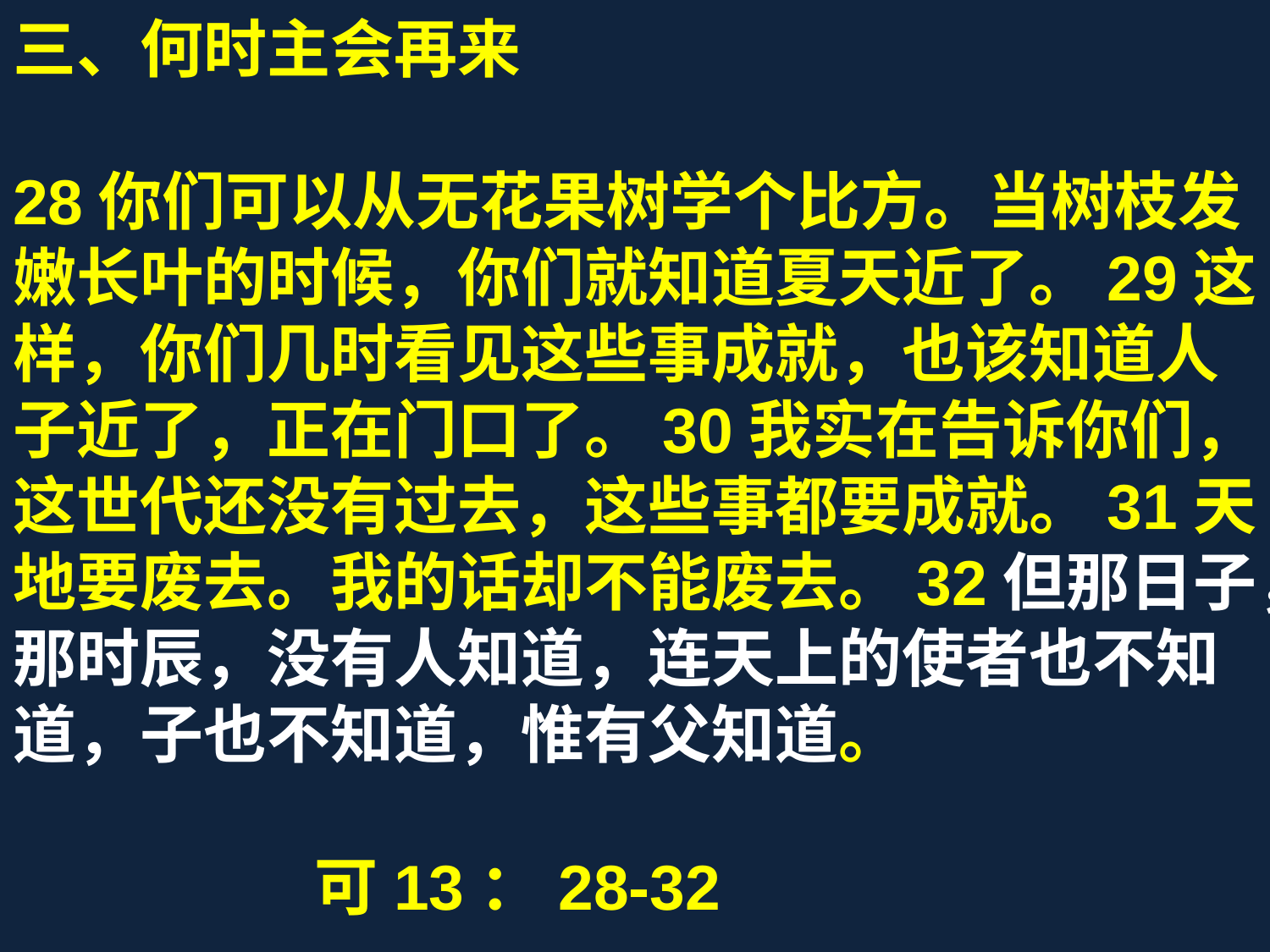

三、何时主会再来
28你们可以从无花果树学个比方。当树枝发嫩长叶的时候，你们就知道夏天近了。29这样，你们几时看见这些事成就，也该知道人子近了，正在门口了。30我实在告诉你们，这世代还没有过去，这些事都要成就。31天地要废去。我的话却不能废去。32但那日子，那时辰，没有人知道，连天上的使者也不知道，子也不知道，惟有父知道。
                     可13：28-32